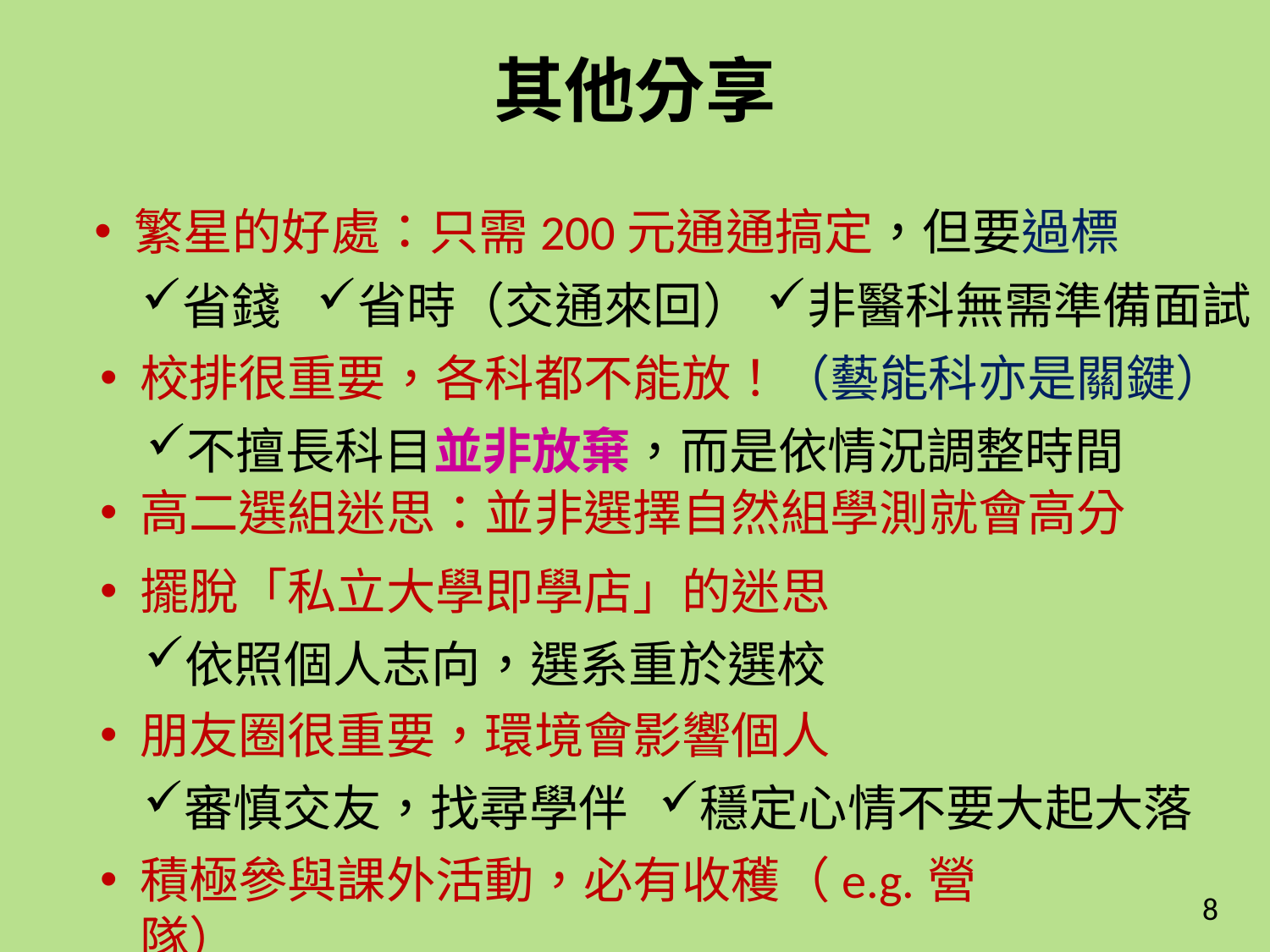

其他分享
繁星的好處：只需200元通通搞定，但要過標
省時（交通來回）
非醫科無需準備面試
省錢
校排很重要，各科都不能放！（藝能科亦是關鍵）
不擅長科目並非放棄，而是依情況調整時間
高二選組迷思：並非選擇自然組學測就會高分
擺脫「私立大學即學店」的迷思
依照個人志向，選系重於選校
朋友圈很重要，環境會影響個人
審慎交友，找尋學伴
穩定心情不要大起大落
積極參與課外活動，必有收穫（e.g.營隊）